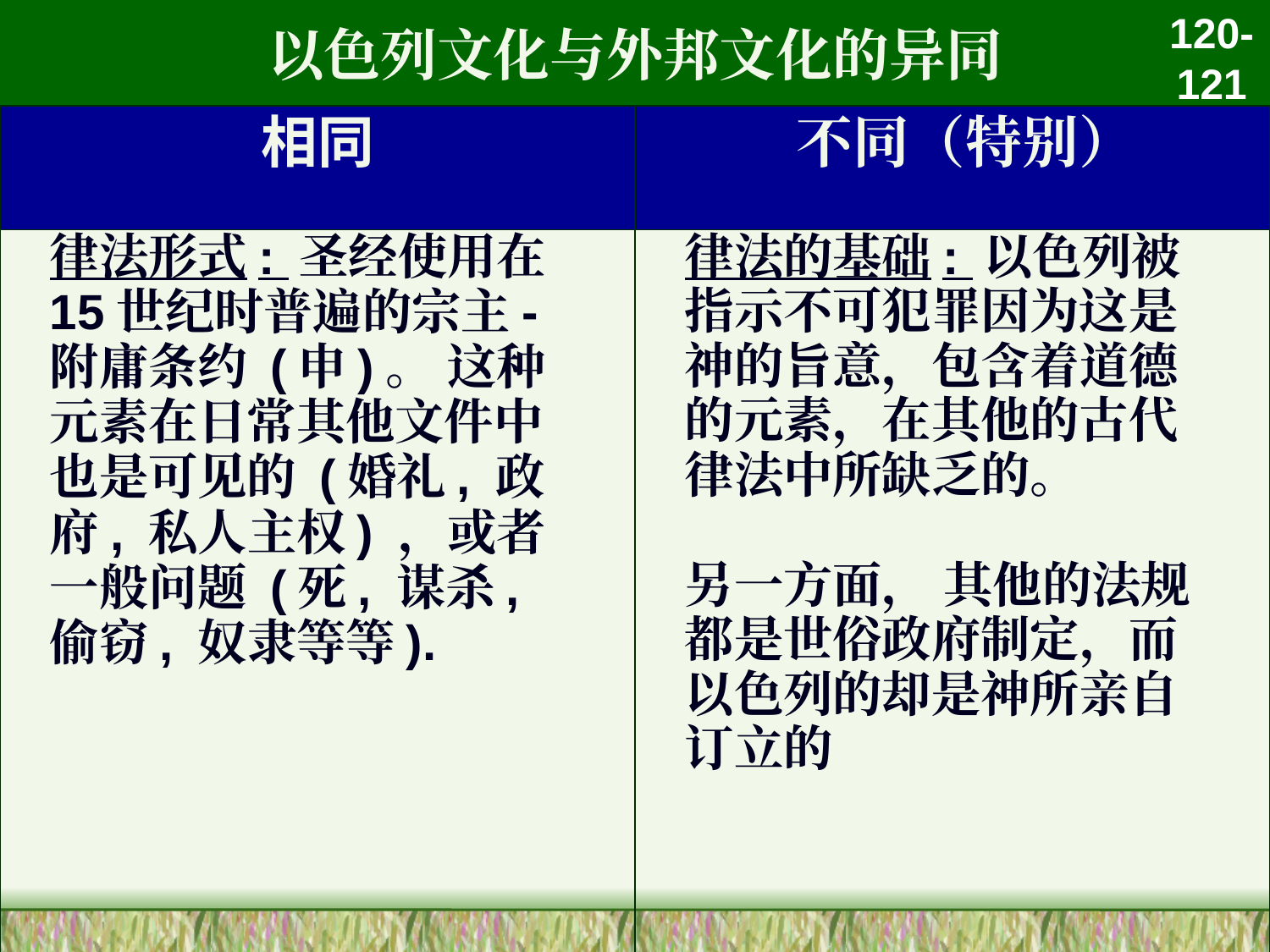

# 以色列文化与外邦文化的异同
120-121
| 相同 | 不同（特别） |
| --- | --- |
| 律法形式: 圣经使用在15世纪时普遍的宗主-附庸条约 (申)。 这种元素在日常其他文件中也是可见的 (婚礼, 政府, 私人主权) ，或者一般问题 (死, 谋杀, 偷窃, 奴隶等等). | 律法的基础: 以色列被指示不可犯罪因为这是神的旨意，包含着道德的元素，在其他的古代律法中所缺乏的。 另一方面， 其他的法规都是世俗政府制定，而以色列的却是神所亲自订立的 |